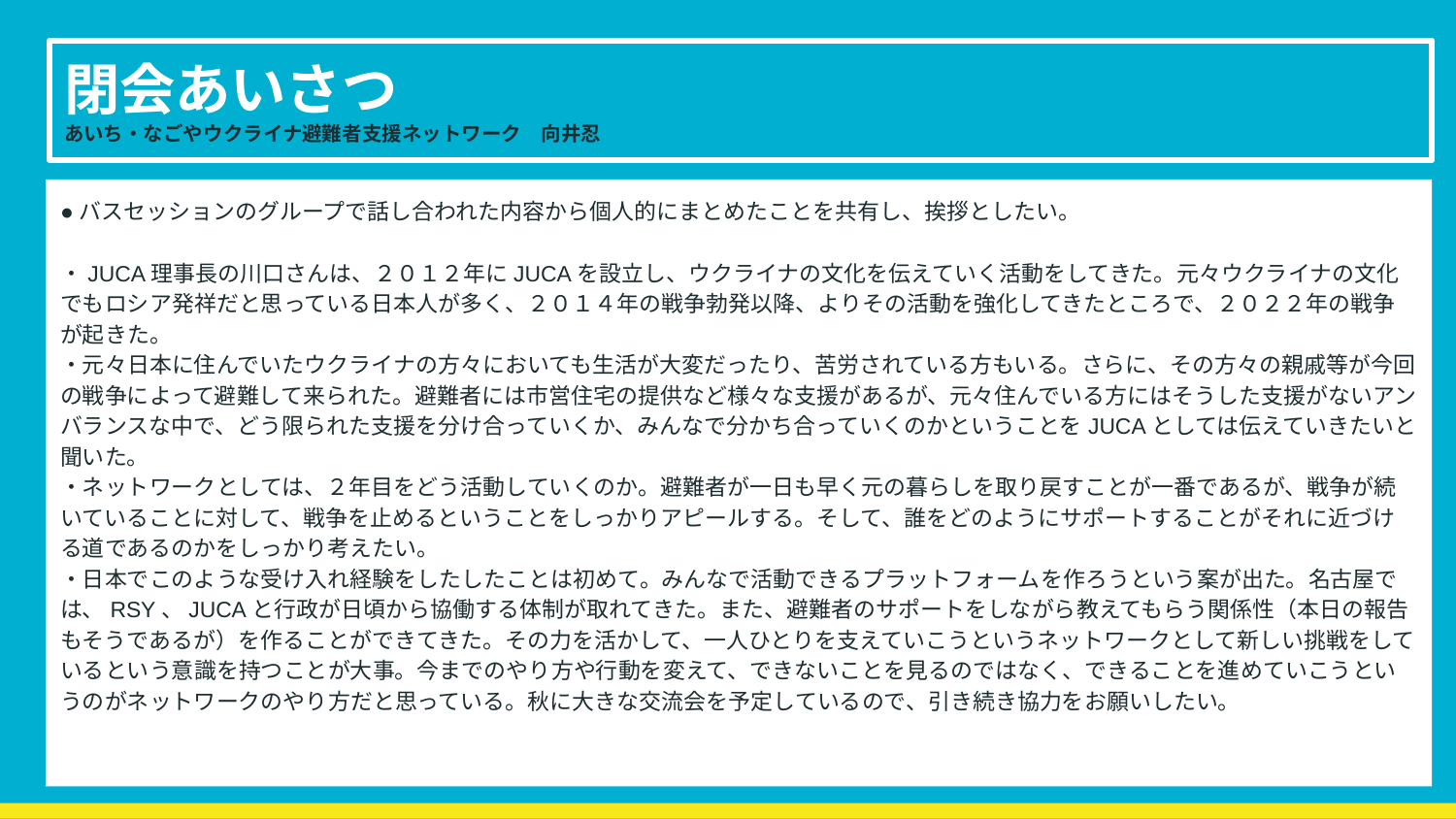

# 閉会あいさつ あいち・なごやウクライナ避難者支援ネットワーク　向井忍
●バスセッションのグループで話し合われた内容から個人的にまとめたことを共有し、挨拶としたい。

・JUCA理事長の川口さんは、２０１２年にJUCAを設立し、ウクライナの文化を伝えていく活動をしてきた。元々ウクライナの文化でもロシア発祥だと思っている日本人が多く、２０１４年の戦争勃発以降、よりその活動を強化してきたところで、２０２２年の戦争が起きた。
・元々日本に住んでいたウクライナの方々においても生活が大変だったり、苦労されている方もいる。さらに、その方々の親戚等が今回の戦争によって避難して来られた。避難者には市営住宅の提供など様々な支援があるが、元々住んでいる方にはそうした支援がないアンバランスな中で、どう限られた支援を分け合っていくか、みんなで分かち合っていくのかということをJUCAとしては伝えていきたいと聞いた。
・ネットワークとしては、２年目をどう活動していくのか。避難者が一日も早く元の暮らしを取り戻すことが一番であるが、戦争が続いていることに対して、戦争を止めるということをしっかりアピールする。そして、誰をどのようにサポートすることがそれに近づける道であるのかをしっかり考えたい。
・日本でこのような受け入れ経験をしたしたことは初めて。みんなで活動できるプラットフォームを作ろうという案が出た。名古屋では、RSY、JUCAと行政が日頃から協働する体制が取れてきた。また、避難者のサポートをしながら教えてもらう関係性（本日の報告もそうであるが）を作ることができてきた。その力を活かして、一人ひとりを支えていこうというネットワークとして新しい挑戦をしているという意識を持つことが大事。今までのやり方や行動を変えて、できないことを見るのではなく、できることを進めていこうというのがネットワークのやり方だと思っている。秋に大きな交流会を予定しているので、引き続き協力をお願いしたい。